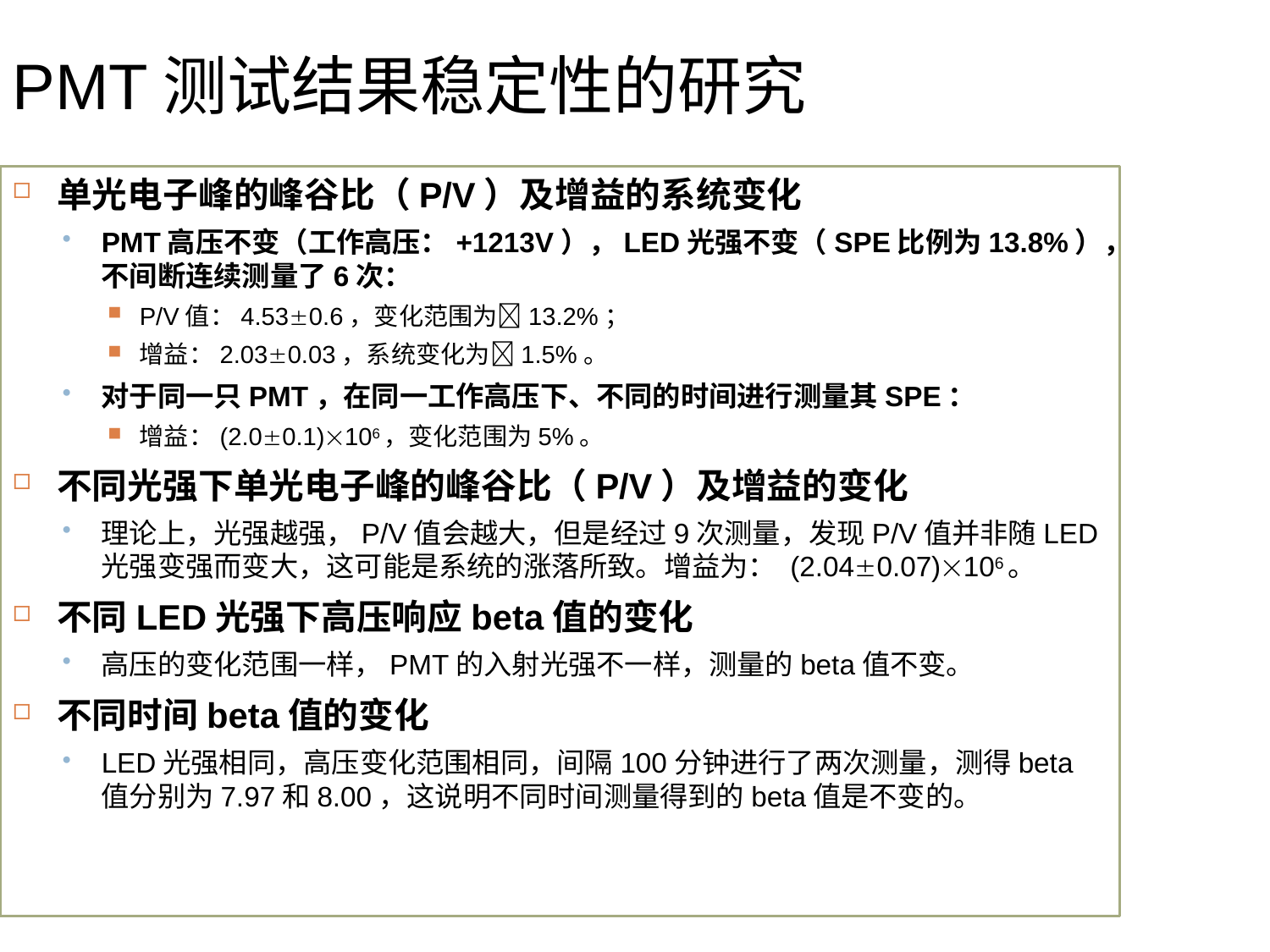

PMT测试结果稳定性的研究
单光电子峰的峰谷比（P/V）及增益的系统变化
PMT高压不变（工作高压：+1213V），LED光强不变（SPE比例为13.8%），不间断连续测量了6次：
P/V值：4.53±0.6，变化范围为±13.2%；
增益：2.03±0.03，系统变化为±1.5%。
对于同一只PMT，在同一工作高压下、不同的时间进行测量其SPE：
增益：(2.0±0.1)×106，变化范围为5%。
不同光强下单光电子峰的峰谷比（P/V）及增益的变化
理论上，光强越强，P/V值会越大，但是经过9次测量，发现P/V值并非随LED光强变强而变大，这可能是系统的涨落所致。增益为： (2.04±0.07)×106。
不同LED光强下高压响应beta值的变化
高压的变化范围一样，PMT的入射光强不一样，测量的beta值不变。
不同时间beta值的变化
LED光强相同，高压变化范围相同，间隔100分钟进行了两次测量，测得beta值分别为7.97和8.00，这说明不同时间测量得到的beta值是不变的。

41